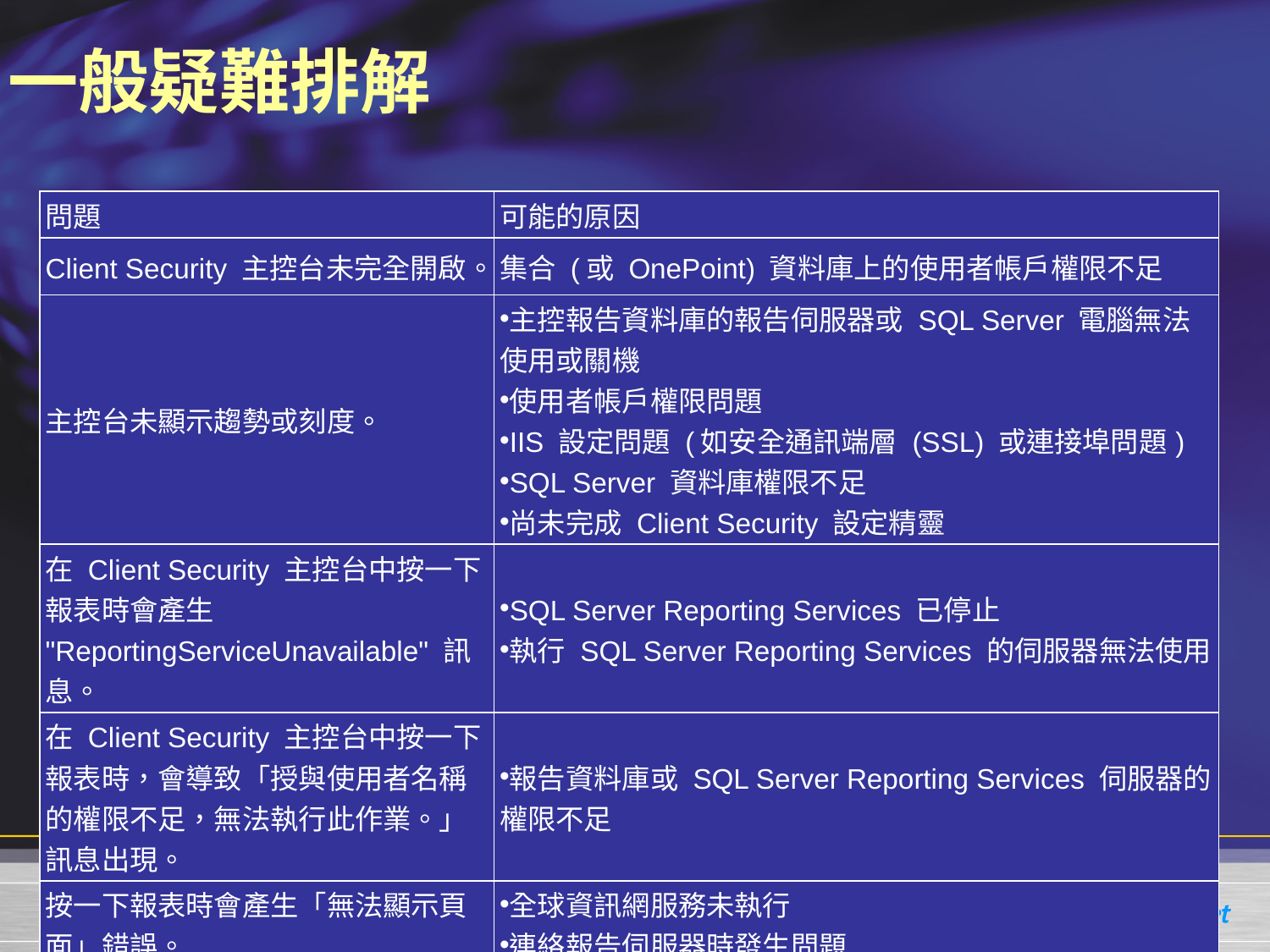

# 一般疑難排解
| 問題 | 可能的原因 |
| --- | --- |
| Client Security 主控台未完全開啟。 | 集合 (或 OnePoint) 資料庫上的使用者帳戶權限不足 |
| 主控台未顯示趨勢或刻度。 | 主控報告資料庫的報告伺服器或 SQL Server 電腦無法使用或關機 使用者帳戶權限問題 IIS 設定問題 (如安全通訊端層 (SSL) 或連接埠問題) SQL Server 資料庫權限不足 尚未完成 Client Security 設定精靈 |
| 在 Client Security 主控台中按一下報表時會產生 "ReportingServiceUnavailable" 訊息。 | SQL Server Reporting Services 已停止 執行 SQL Server Reporting Services 的伺服器無法使用 |
| 在 Client Security 主控台中按一下報表時，會導致「授與使用者名稱的權限不足，無法執行此作業。」訊息出現。 | 報告資料庫或 SQL Server Reporting Services 伺服器的權限不足 |
| 按一下報表時會產生「無法顯示頁面」錯誤。 | 全球資訊網服務未執行 連絡報告伺服器時發生問題 |